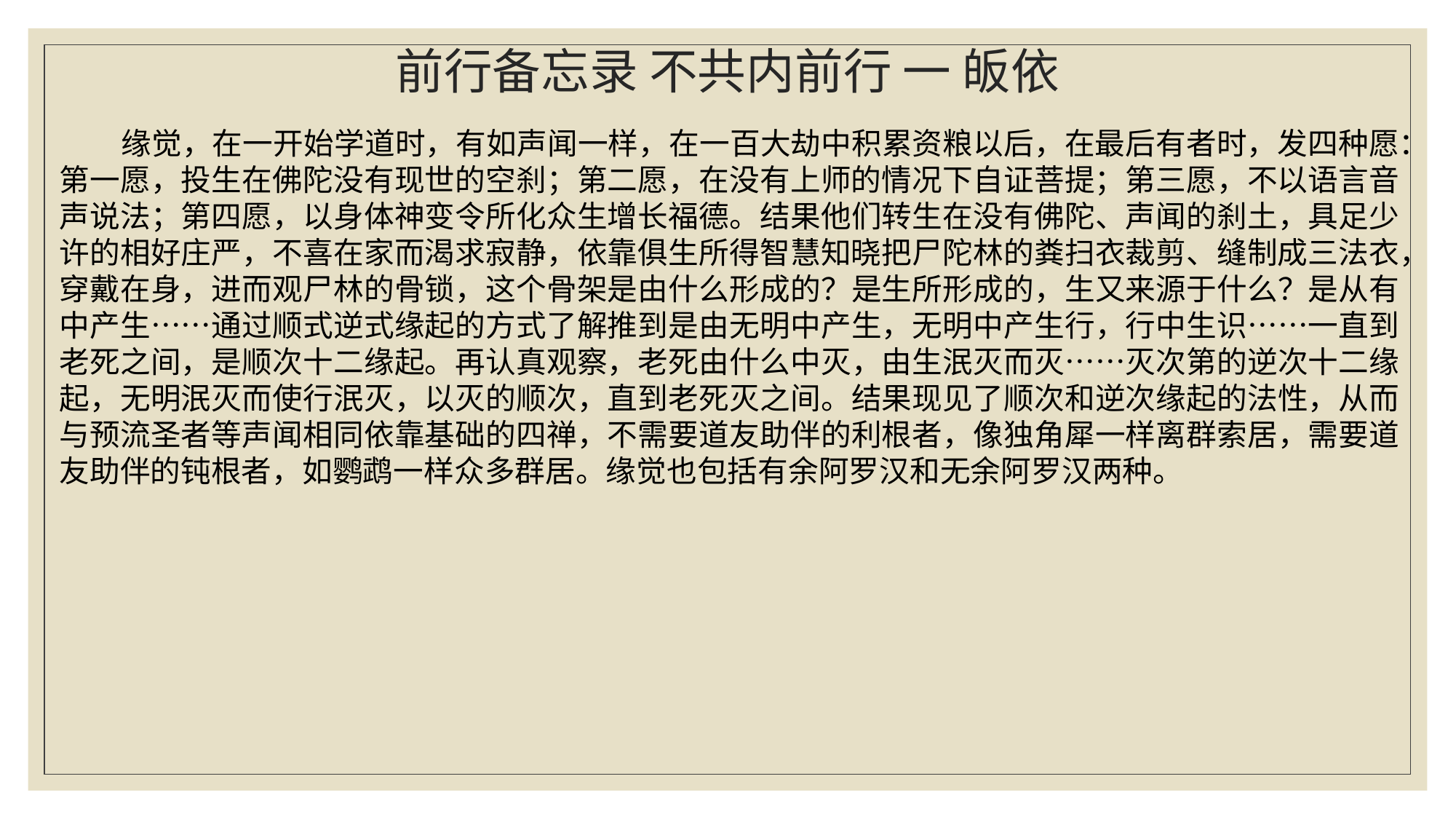

# 前行备忘录 不共内前行 一 皈依
        缘觉，在一开始学道时，有如声闻一样，在一百大劫中积累资粮以后，在最后有者时，发四种愿：第一愿，投生在佛陀没有现世的空刹；第二愿，在没有上师的情况下自证菩提；第三愿，不以语言音声说法；第四愿，以身体神变令所化众生增长福德。结果他们转生在没有佛陀、声闻的刹土，具足少许的相好庄严，不喜在家而渴求寂静，依靠俱生所得智慧知晓把尸陀林的粪扫衣裁剪、缝制成三法衣，穿戴在身，进而观尸林的骨锁，这个骨架是由什么形成的？是生所形成的，生又来源于什么？是从有中产生……通过顺式逆式缘起的方式了解推到是由无明中产生，无明中产生行，行中生识……一直到老死之间，是顺次十二缘起。再认真观察，老死由什么中灭，由生泯灭而灭……灭次第的逆次十二缘起，无明泯灭而使行泯灭，以灭的顺次，直到老死灭之间。结果现见了顺次和逆次缘起的法性，从而与预流圣者等声闻相同依靠基础的四禅，不需要道友助伴的利根者，像独角犀一样离群索居，需要道友助伴的钝根者，如鹦鹉一样众多群居。缘觉也包括有余阿罗汉和无余阿罗汉两种。